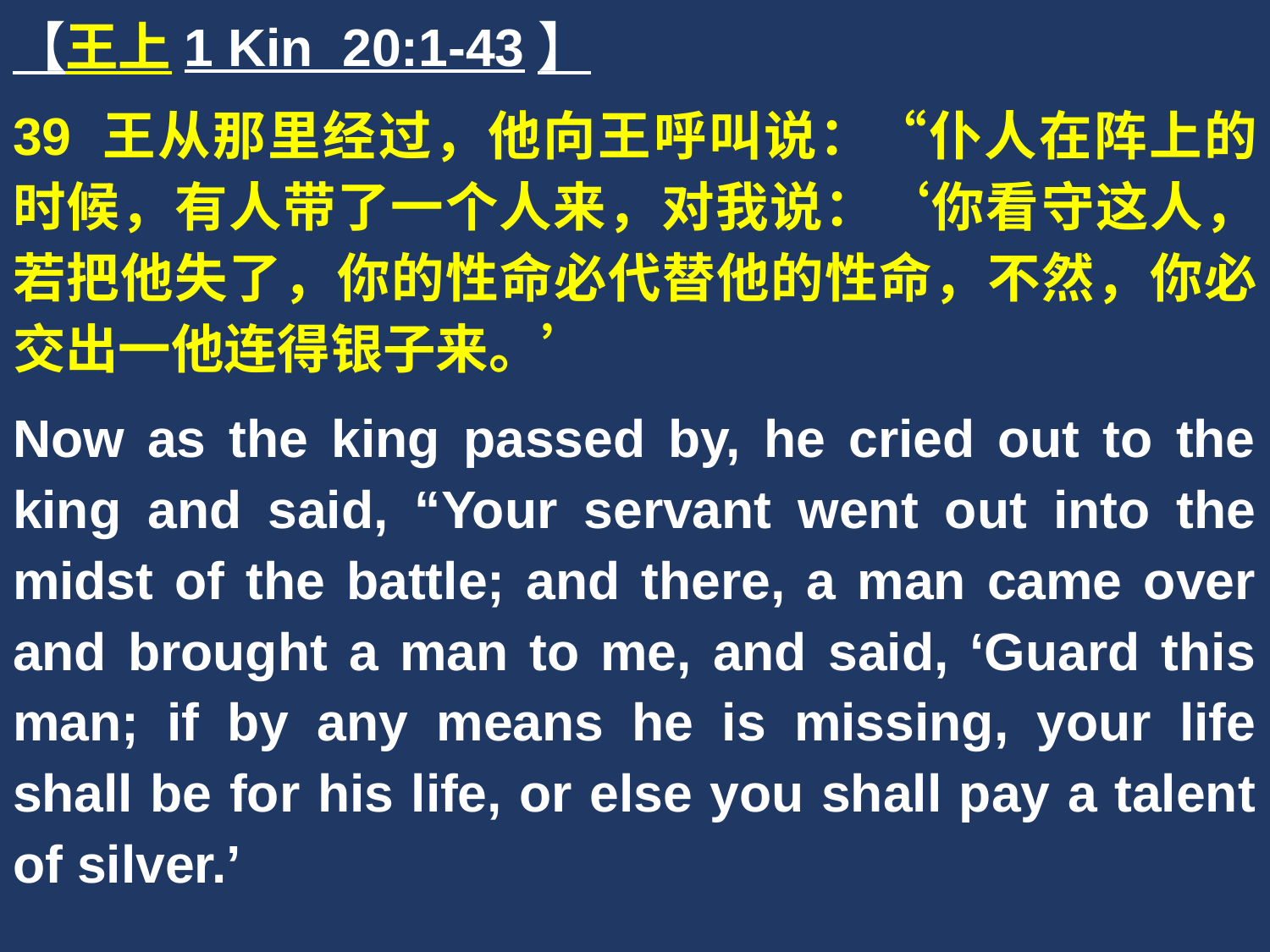

【王上1 Kin  20:1-43】
39 王从那里经过，他向王呼叫说：“仆人在阵上的时候，有人带了一个人来，对我说：‘你看守这人，若把他失了，你的性命必代替他的性命，不然，你必交出一他连得银子来。’
Now as the king passed by, he cried out to the king and said, “Your servant went out into the midst of the battle; and there, a man came over and brought a man to me, and said, ‘Guard this man; if by any means he is missing, your life shall be for his life, or else you shall pay a talent of silver.’